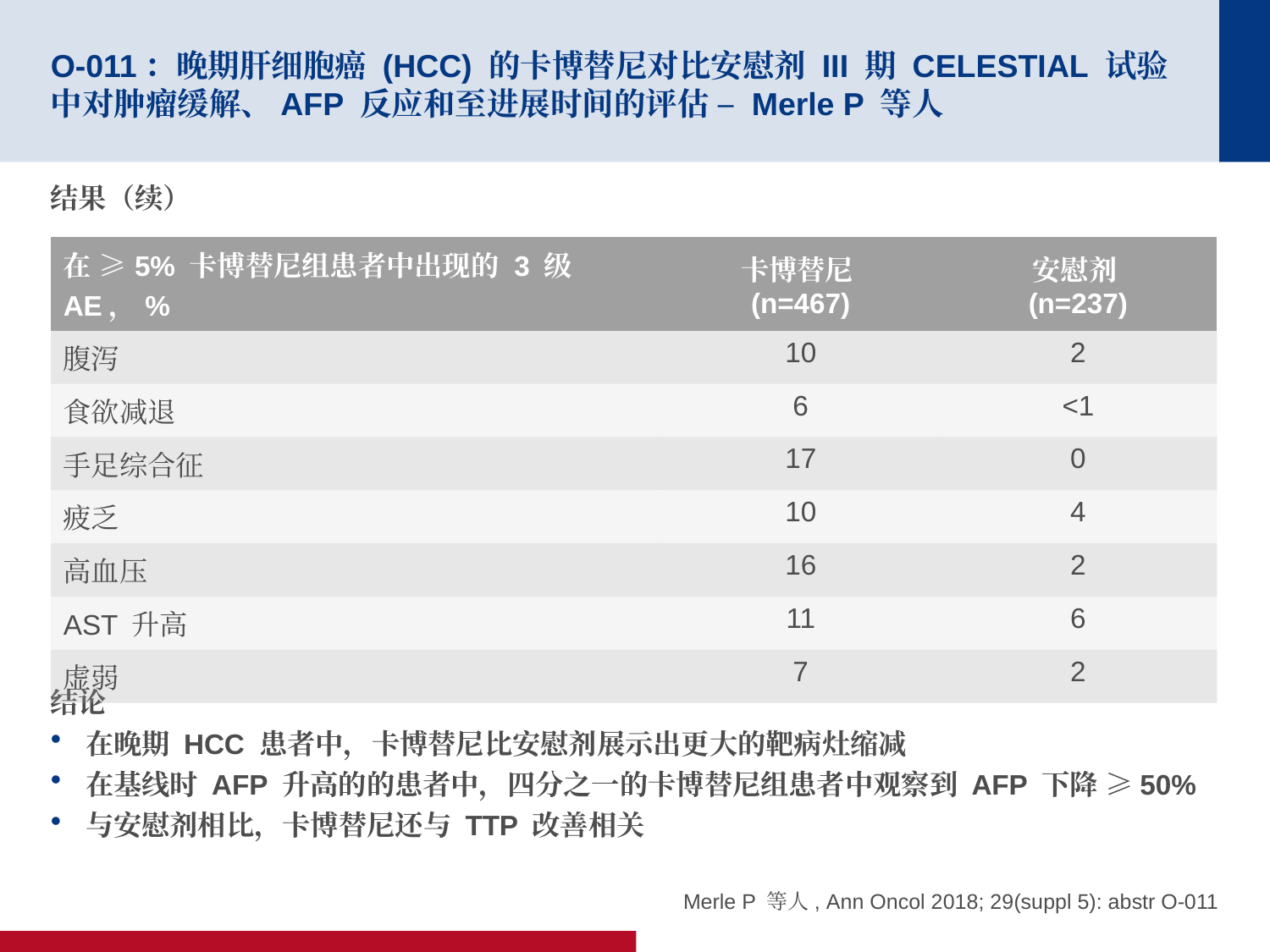

# O-011：晚期肝细胞癌 (HCC) 的卡博替尼对比安慰剂 III 期 CELESTIAL 试验中对肿瘤缓解、AFP 反应和至进展时间的评估 – Merle P 等人
结果（续）

结论
在晚期 HCC 患者中，卡博替尼比安慰剂展示出更大的靶病灶缩减
在基线时 AFP 升高的的患者中，四分之一的卡博替尼组患者中观察到 AFP 下降 ≥50%
与安慰剂相比，卡博替尼还与 TTP 改善相关
| 在 ≥5% 卡博替尼组患者中出现的 3 级 AE，% | 卡博替尼 (n=467) | 安慰剂 (n=237) |
| --- | --- | --- |
| 腹泻 | 10 | 2 |
| 食欲减退 | 6 | <1 |
| 手足综合征 | 17 | 0 |
| 疲乏 | 10 | 4 |
| 高血压 | 16 | 2 |
| AST 升高 | 11 | 6 |
| 虚弱 | 7 | 2 |
Merle P 等人, Ann Oncol 2018; 29(suppl 5): abstr O-011